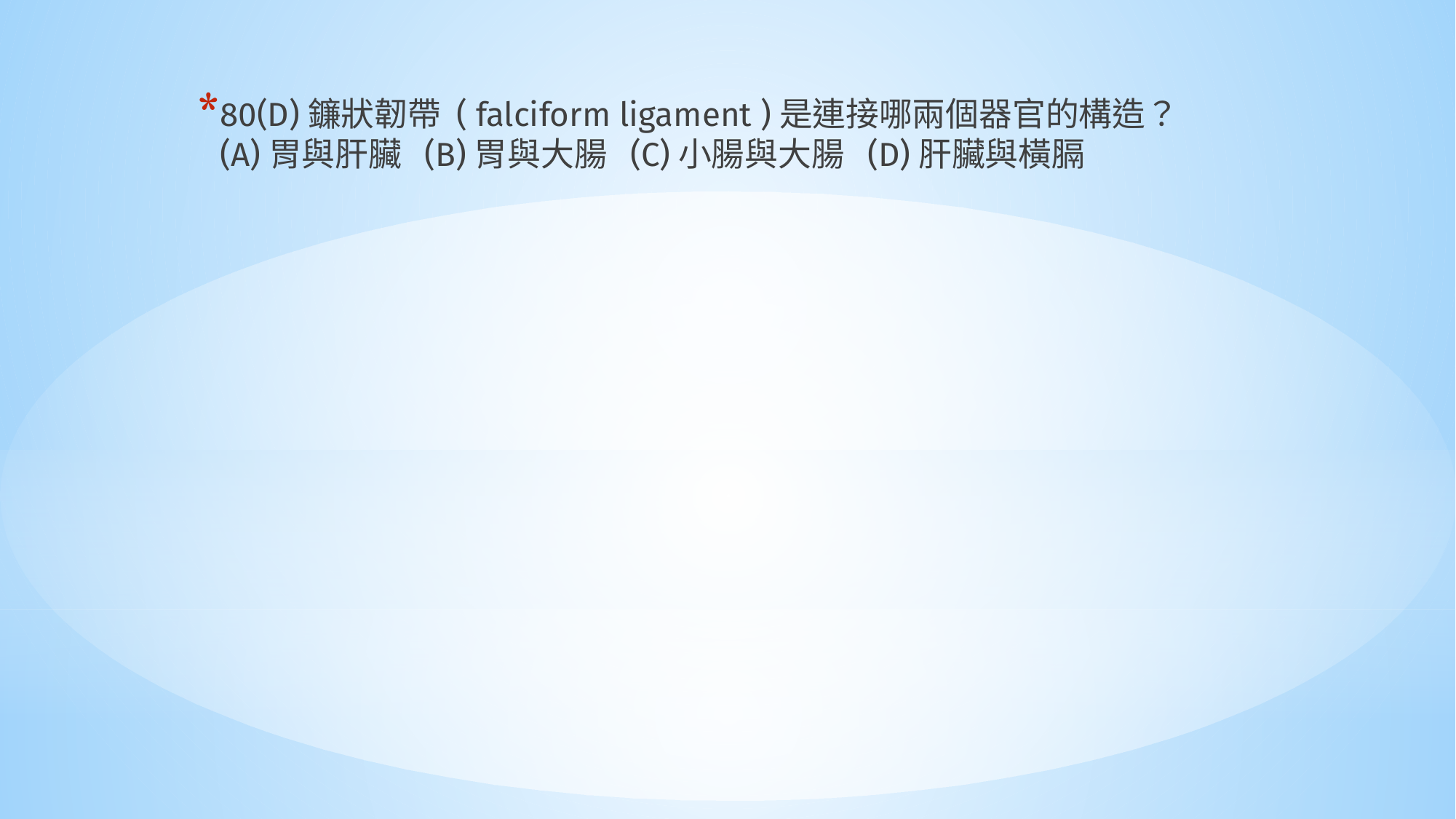

80(D)鐮狀韌帶 ( falciform ligament )是連接哪兩個器官的構造？  (A)胃與肝臟  (B)胃與大腸  (C)小腸與大腸  (D)肝臟與橫膈
#